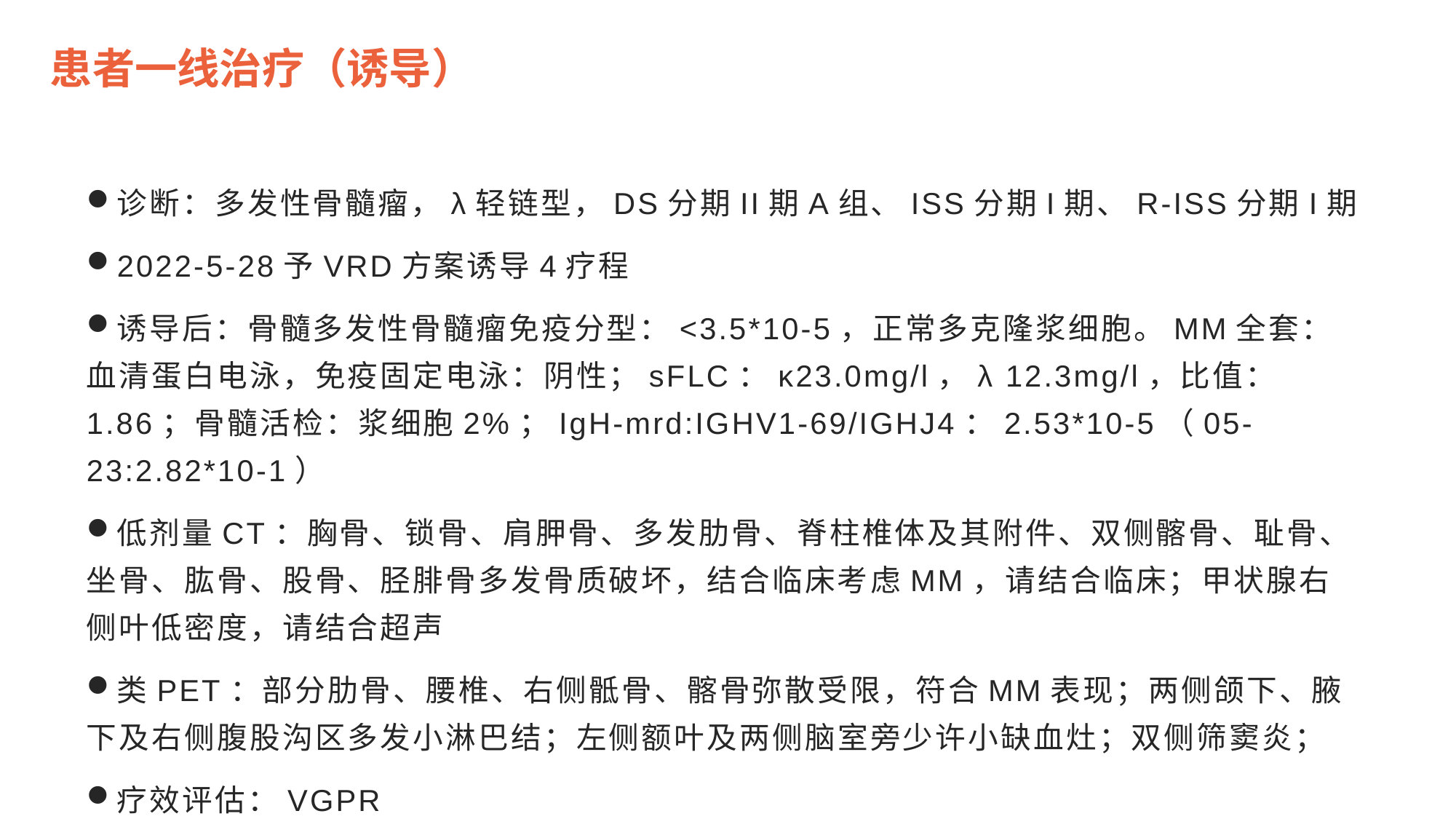

患者一线治疗（诱导）
诊断：多发性骨髓瘤，λ轻链型，DS分期II期A组、ISS分期I期、R-ISS分期I期
2022-5-28予VRD方案诱导4疗程
诱导后：骨髓多发性骨髓瘤免疫分型：<3.5*10-5，正常多克隆浆细胞。MM全套：血清蛋白电泳，免疫固定电泳：阴性；sFLC：κ23.0mg/l，λ 12.3mg/l，比值：1.86；骨髓活检：浆细胞2%；IgH-mrd:IGHV1-69/IGHJ4：2.53*10-5（05-23:2.82*10-1）
低剂量CT：胸骨、锁骨、肩胛骨、多发肋骨、脊柱椎体及其附件、双侧髂骨、耻骨、坐骨、肱骨、股骨、胫腓骨多发骨质破坏，结合临床考虑MM，请结合临床；甲状腺右侧叶低密度，请结合超声
类PET：部分肋骨、腰椎、右侧骶骨、髂骨弥散受限，符合MM表现；两侧颌下、腋下及右侧腹股沟区多发小淋巴结；左侧额叶及两侧脑室旁少许小缺血灶；双侧筛窦炎；
疗效评估：VGPR